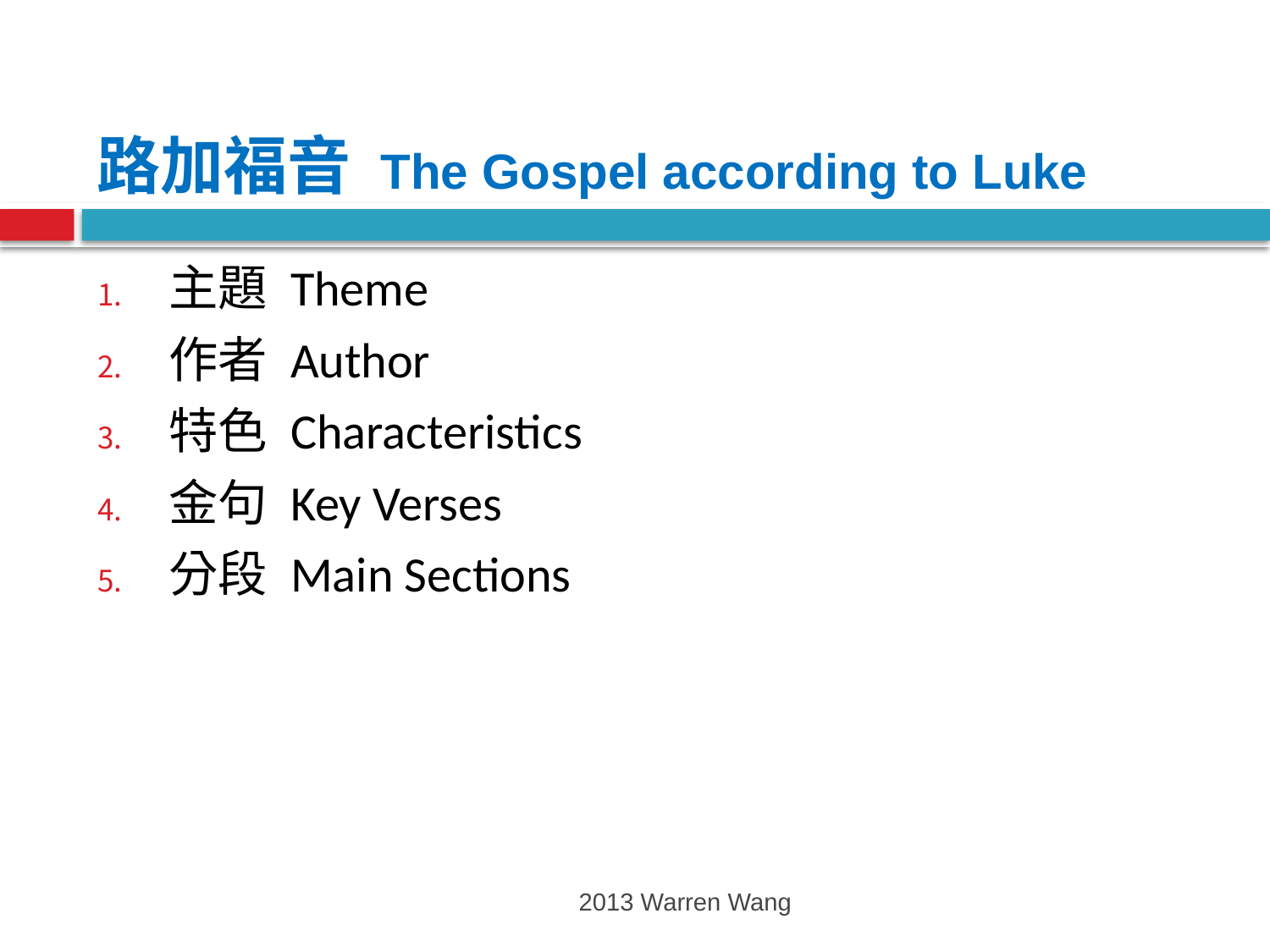

# 路加福音 The Gospel according to Luke
主題 Theme
作者 Author
特色 Characteristics
金句 Key Verses
分段 Main Sections
2013 Warren Wang